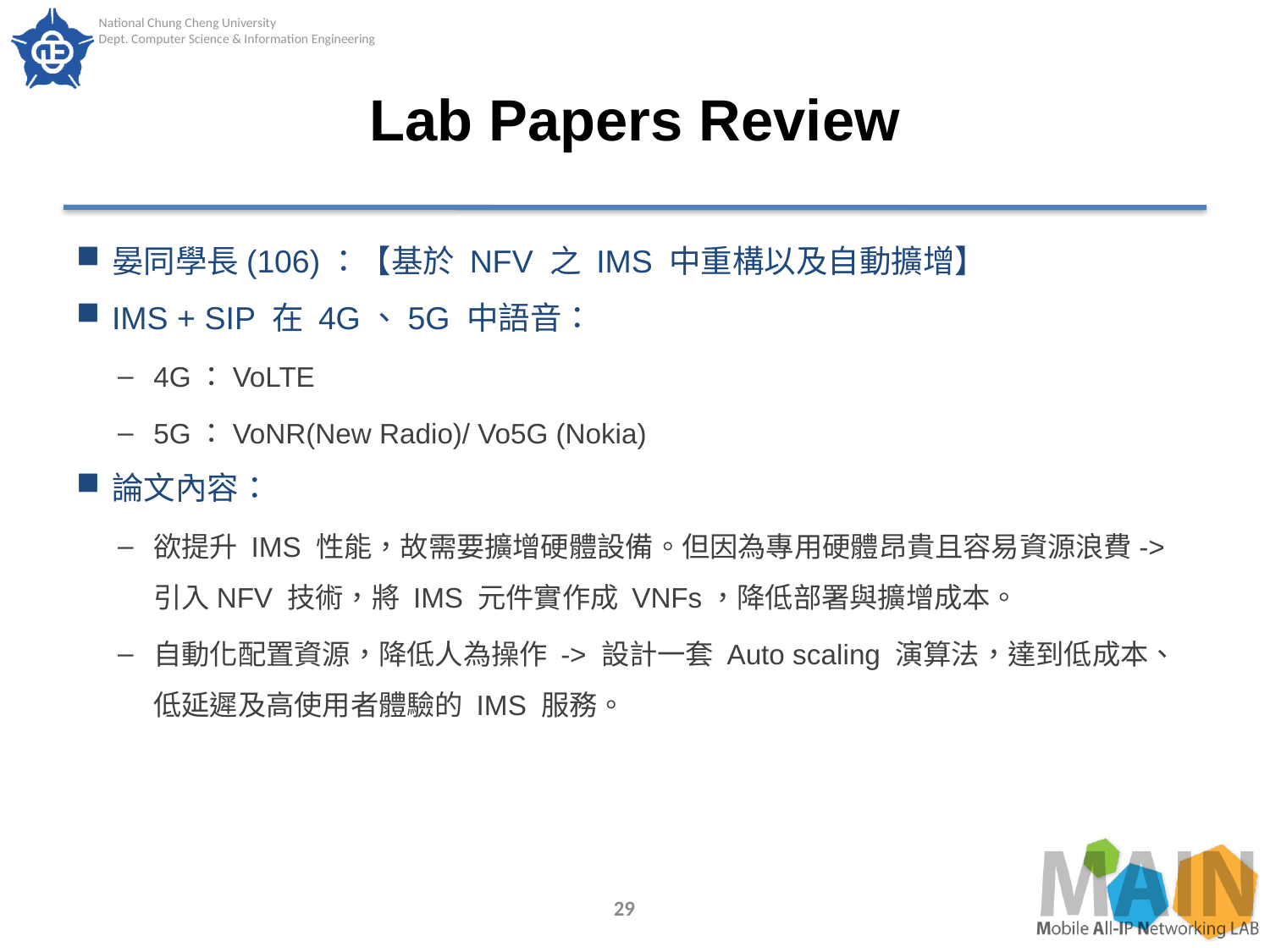

# Lab Papers Review
晏同學長(106)：【基於 NFV 之 IMS 中重構以及自動擴增】
IMS + SIP 在 4G、5G 中語音：
4G：VoLTE
5G：VoNR(New Radio)/ Vo5G (Nokia)
論文內容：
欲提升 IMS 性能，故需要擴增硬體設備。但因為專用硬體昂貴且容易資源浪費->
引入NFV 技術，將 IMS 元件實作成 VNFs，降低部署與擴增成本。
自動化配置資源，降低人為操作 -> 設計一套 Auto scaling 演算法，達到低成本、低延遲及高使用者體驗的 IMS 服務。
29